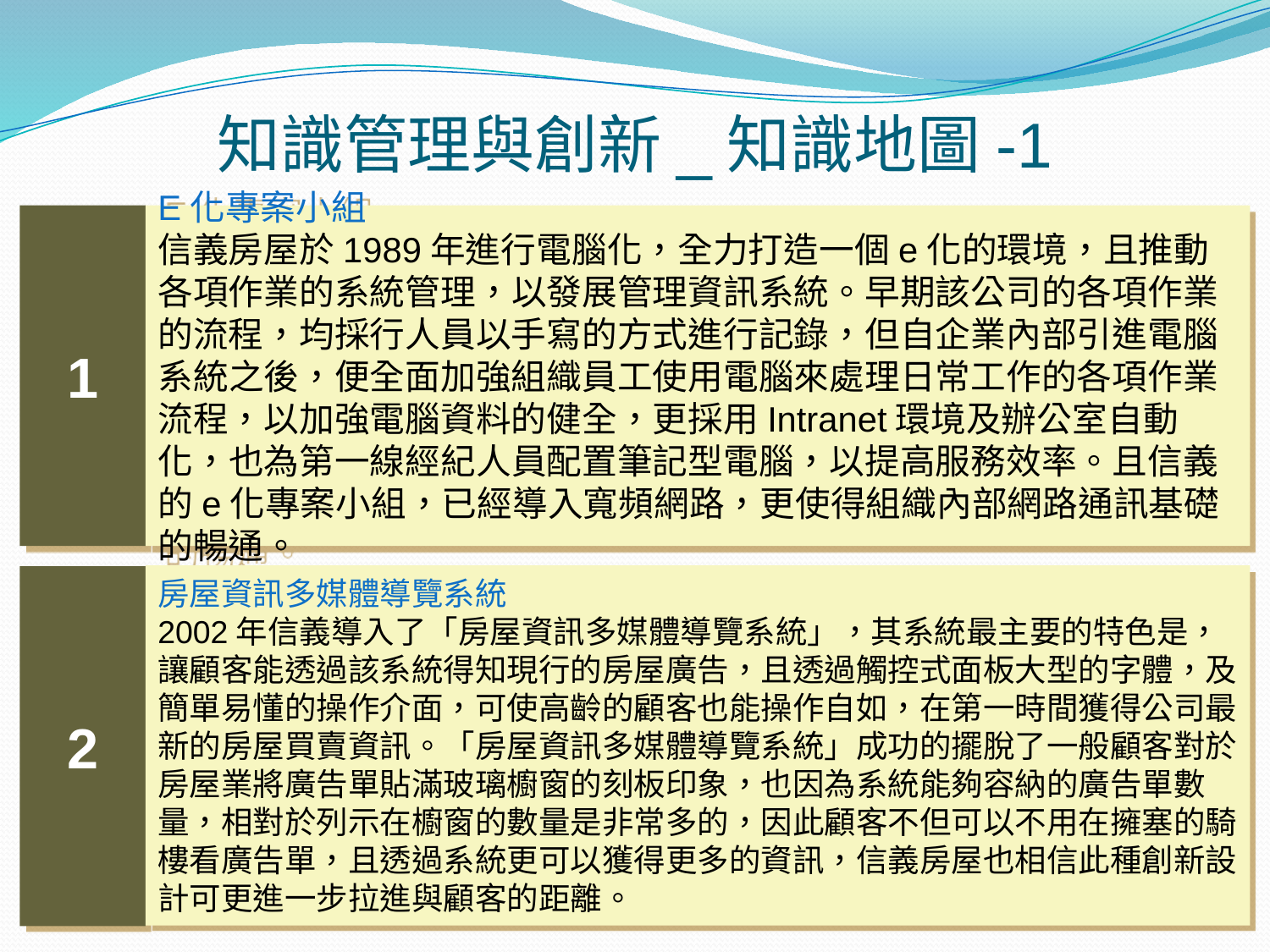

# 知識管理與創新_知識地圖-1
1
E化專案小組
信義房屋於1989年進行電腦化，全力打造一個e化的環境，且推動各項作業的系統管理，以發展管理資訊系統。早期該公司的各項作業的流程，均採行人員以手寫的方式進行記錄，但自企業內部引進電腦系統之後，便全面加強組織員工使用電腦來處理日常工作的各項作業流程，以加強電腦資料的健全，更採用Intranet環境及辦公室自動化，也為第一線經紀人員配置筆記型電腦，以提高服務效率。且信義的e化專案小組，已經導入寬頻網路，更使得組織內部網路通訊基礎的暢通。
房屋資訊多媒體導覽系統
2002年信義導入了「房屋資訊多媒體導覽系統」，其系統最主要的特色是，讓顧客能透過該系統得知現行的房屋廣告，且透過觸控式面板大型的字體，及簡單易懂的操作介面，可使高齡的顧客也能操作自如，在第一時間獲得公司最新的房屋買賣資訊。「房屋資訊多媒體導覽系統」成功的擺脫了一般顧客對於房屋業將廣告單貼滿玻璃櫥窗的刻板印象，也因為系統能夠容納的廣告單數量，相對於列示在櫥窗的數量是非常多的，因此顧客不但可以不用在擁塞的騎樓看廣告單，且透過系統更可以獲得更多的資訊，信義房屋也相信此種創新設計可更進一步拉進與顧客的距離。
2